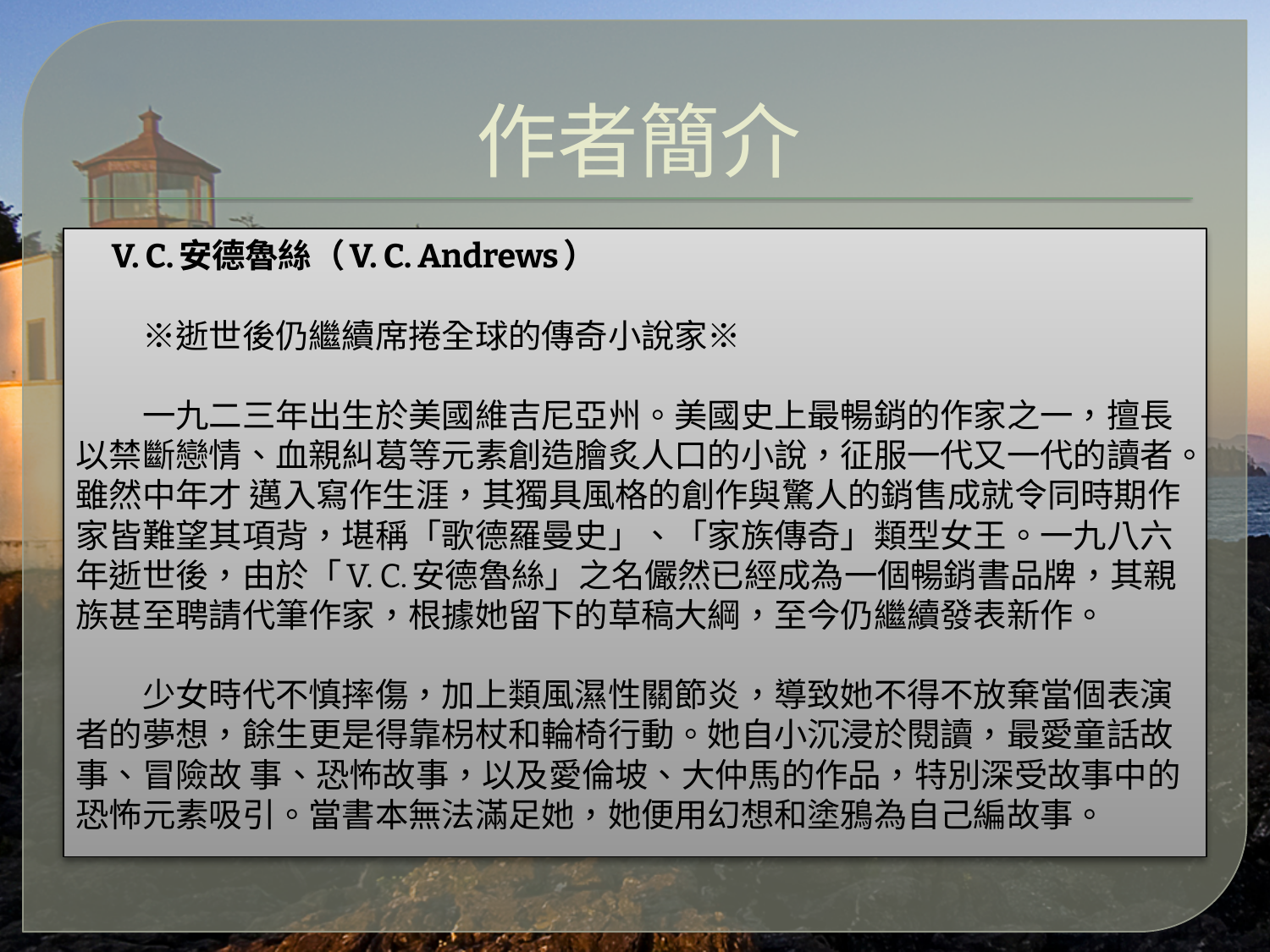

# 作者簡介
      V. C.安德魯絲（V. C. Andrews）
　　※逝世後仍繼續席捲全球的傳奇小說家※
　　一九二三年出生於美國維吉尼亞州。美國史上最暢銷的作家之一，擅長以禁斷戀情、血親糾葛等元素創造膾炙人口的小說，征服一代又一代的讀者。雖然中年才 邁入寫作生涯，其獨具風格的創作與驚人的銷售成就令同時期作家皆難望其項背，堪稱「歌德羅曼史」、「家族傳奇」類型女王。一九八六年逝世後，由於「V. C.安德魯絲」之名儼然已經成為一個暢銷書品牌，其親族甚至聘請代筆作家，根據她留下的草稿大綱，至今仍繼續發表新作。
　　少女時代不慎摔傷，加上類風濕性關節炎，導致她不得不放棄當個表演者的夢想，餘生更是得靠枴杖和輪椅行動。她自小沉浸於閱讀，最愛童話故事、冒險故 事、恐怖故事，以及愛倫坡、大仲馬的作品，特別深受故事中的恐怖元素吸引。當書本無法滿足她，她便用幻想和塗鴉為自己編故事。